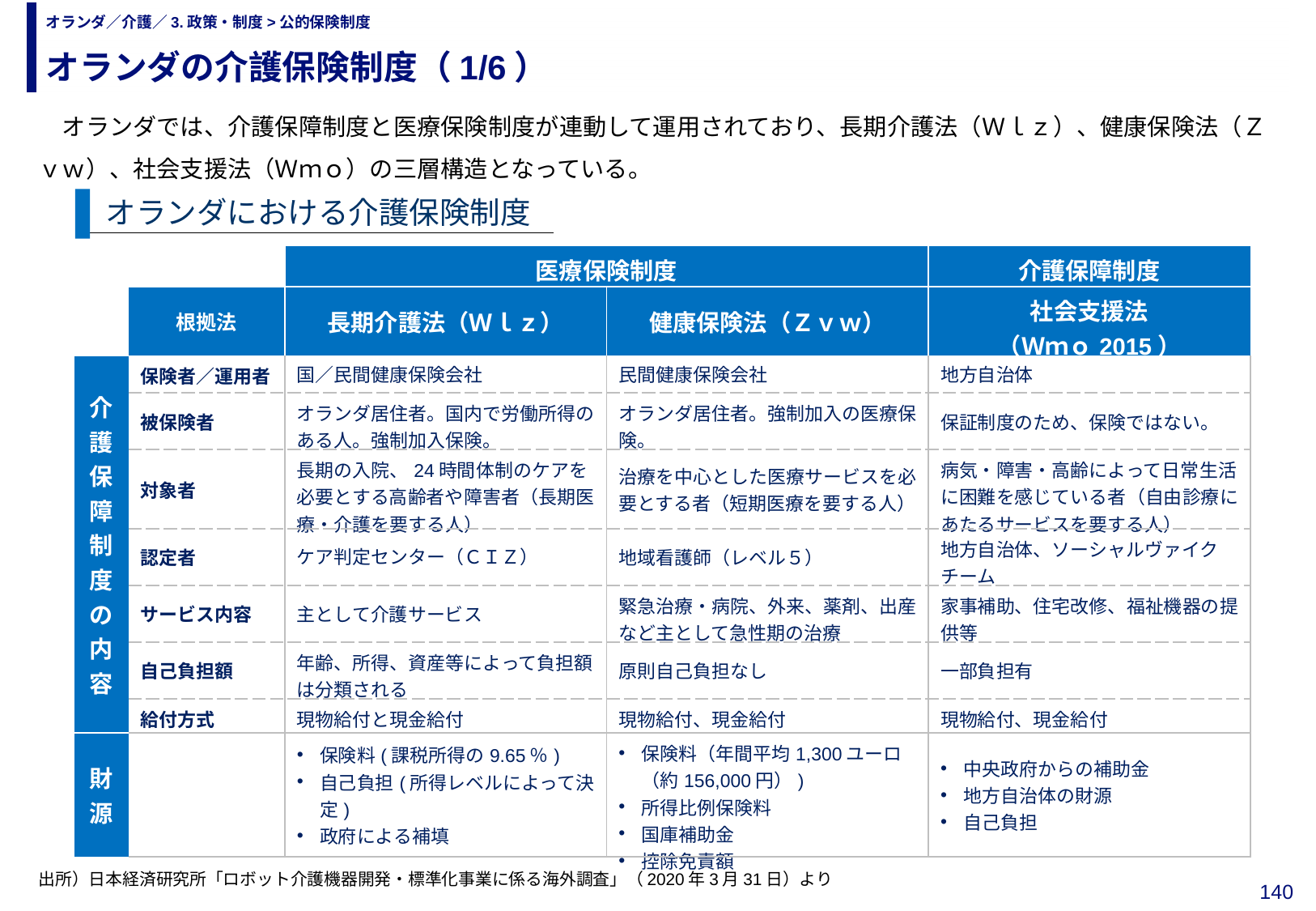

オランダの介護保険制度（1/6）
# オランダ／介護／3.政策・制度>公的保険制度
　オランダでは、介護保障制度と医療保険制度が連動して運用されており、長期介護法（Ｗｌｚ）、健康保険法（Ｚｖｗ）、社会支援法（Ｗｍｏ）の三層構造となっている。
オランダにおける介護保険制度

|  |  | 医療保険制度 |  | 介護保障制度 |
| --- | --- | --- | --- | --- |
|  | 根拠法 | 長期介護法（Ｗｌｚ） | 健康保険法（Ｚｖｗ） | 社会支援法 （Ｗｍｏ2015） |
| 介護保障制度の内容 | 保険者／運用者 | 国／民間健康保険会社 | 民間健康保険会社 | 地方自治体 |
|  | 被保険者 | オランダ居住者。国内で労働所得のある人。強制加入保険。 | オランダ居住者。強制加入の医療保険。 | 保証制度のため、保険ではない。 |
|  | 対象者 | 長期の入院、24時間体制のケアを必要とする高齢者や障害者（長期医療・介護を要する人） | 治療を中心とした医療サービスを必要とする者（短期医療を要する人） | 病気・障害・高齢によって日常生活に困難を感じている者（自由診療にあたるサービスを要する人） |
|  | 認定者 | ケア判定センター（ＣＩＺ） | 地域看護師（レベル５） | 地方自治体、ソーシャルヴァイクチーム |
|  | サービス内容 | 主として介護サービス | 緊急治療・病院、外来、薬剤、出産など主として急性期の治療 | 家事補助、住宅改修、福祉機器の提供等 |
|  | 自己負担額 | 年齢、所得、資産等によって負担額は分類される | 原則自己負担なし | 一部負担有 |
|  | 給付方式 | 現物給付と現金給付 | 現物給付、現金給付 | 現物給付、現金給付 |
| 財源 |  | 保険料(課税所得の9.65％) 自己負担(所得レベルによって決定) 政府による補填 | 保険料（年間平均1,300ユーロ（約156,000円）) 所得比例保険料 国庫補助金 控除免責額 | 中央政府からの補助金 地方自治体の財源 自己負担 |
出所）日本経済研究所「ロボット介護機器開発・標準化事業に係る海外調査」（2020年3月31日）より